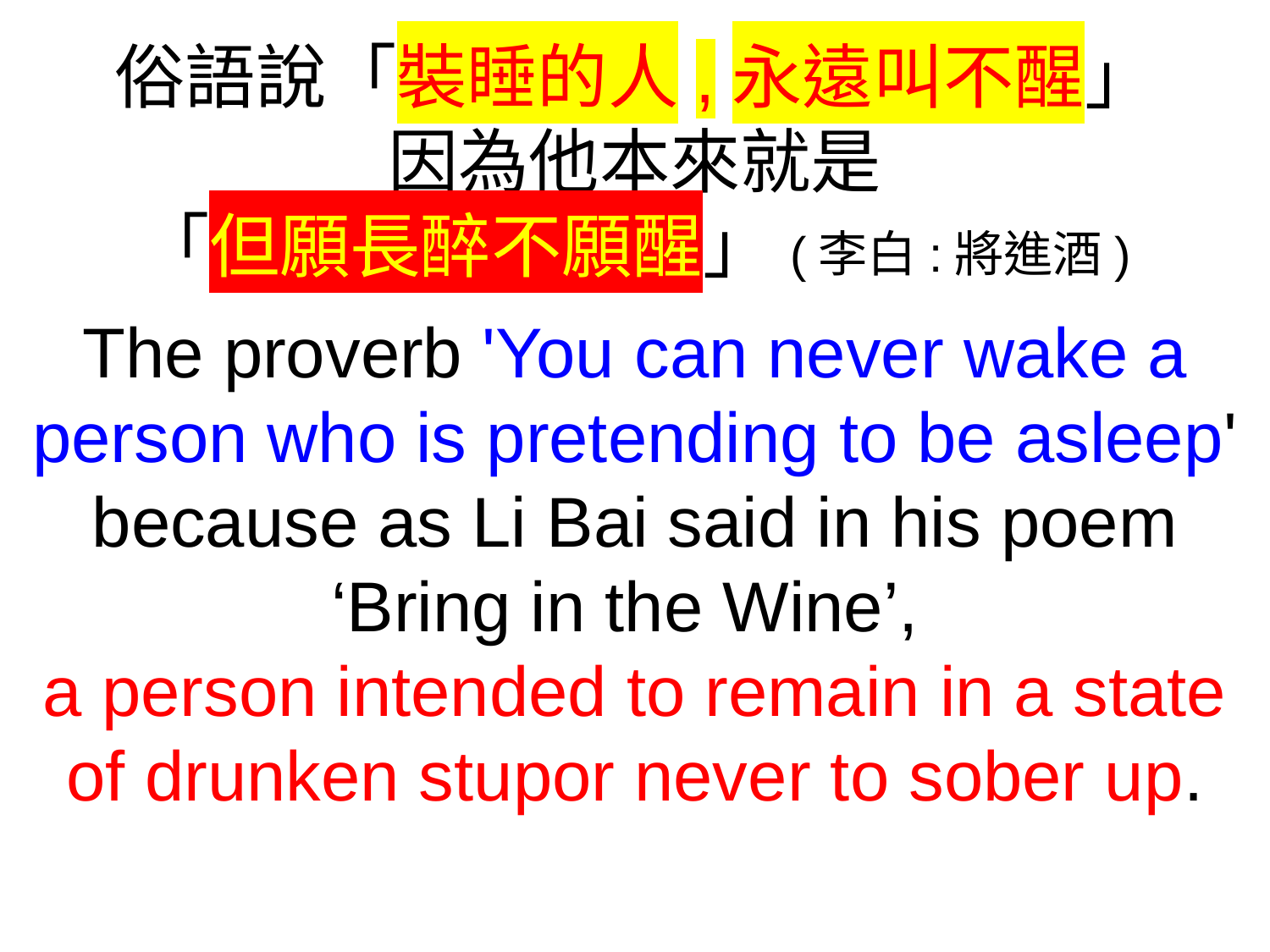

俗語說「裝睡的人,永遠叫不醒」
因為他本來就是
「但願長醉不願醒」(李白:將進酒)
The proverb 'You can never wake a person who is pretending to be asleep' because as Li Bai said in his poem ‘Bring in the Wine’,
a person intended to remain in a state of drunken stupor never to sober up.